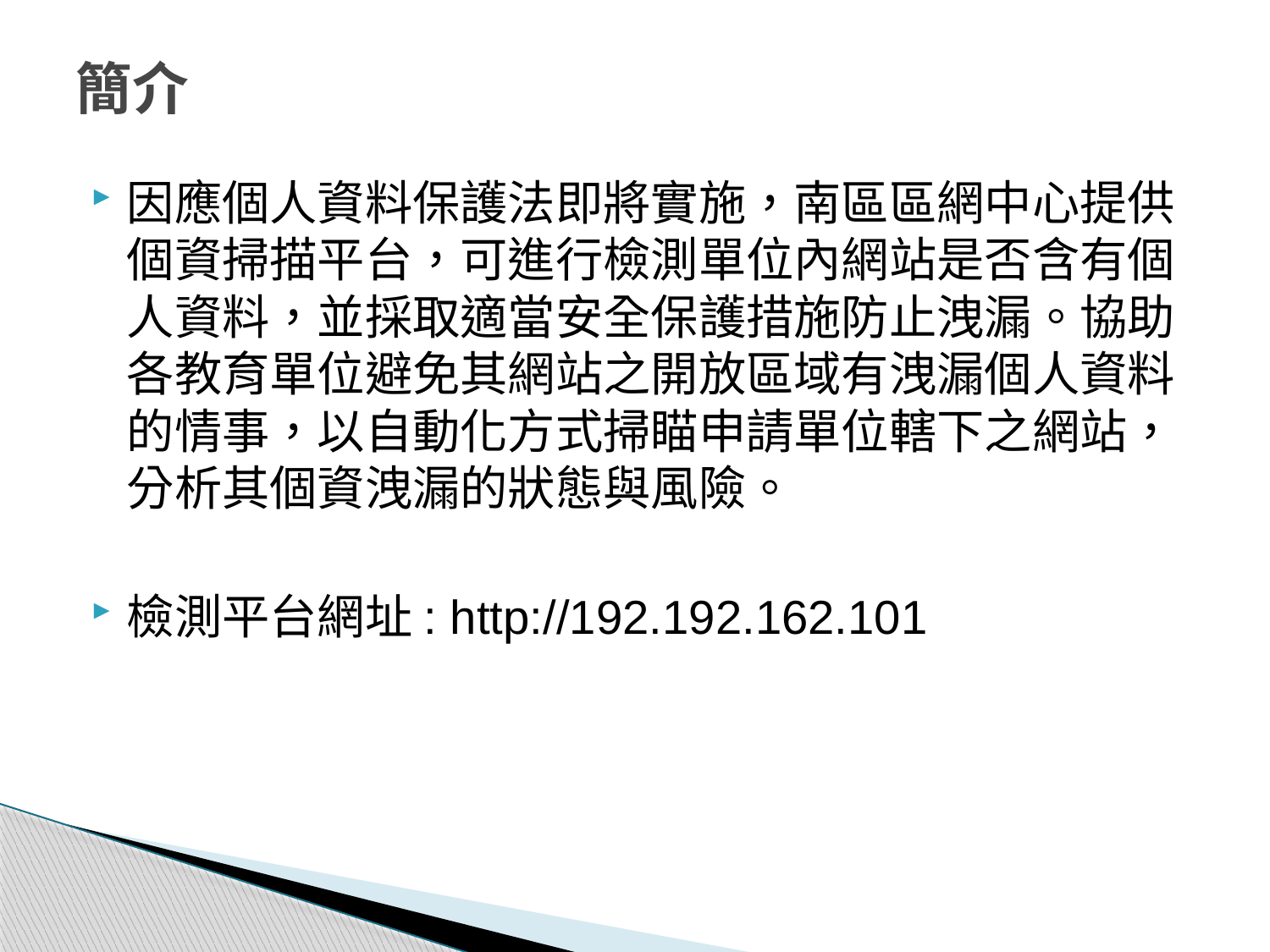

# 簡介
因應個人資料保護法即將實施，南區區網中心提供個資掃描平台，可進行檢測單位內網站是否含有個人資料，並採取適當安全保護措施防止洩漏。協助各教育單位避免其網站之開放區域有洩漏個人資料的情事，以自動化方式掃瞄申請單位轄下之網站，分析其個資洩漏的狀態與風險。

檢測平台網址: http://192.192.162.101